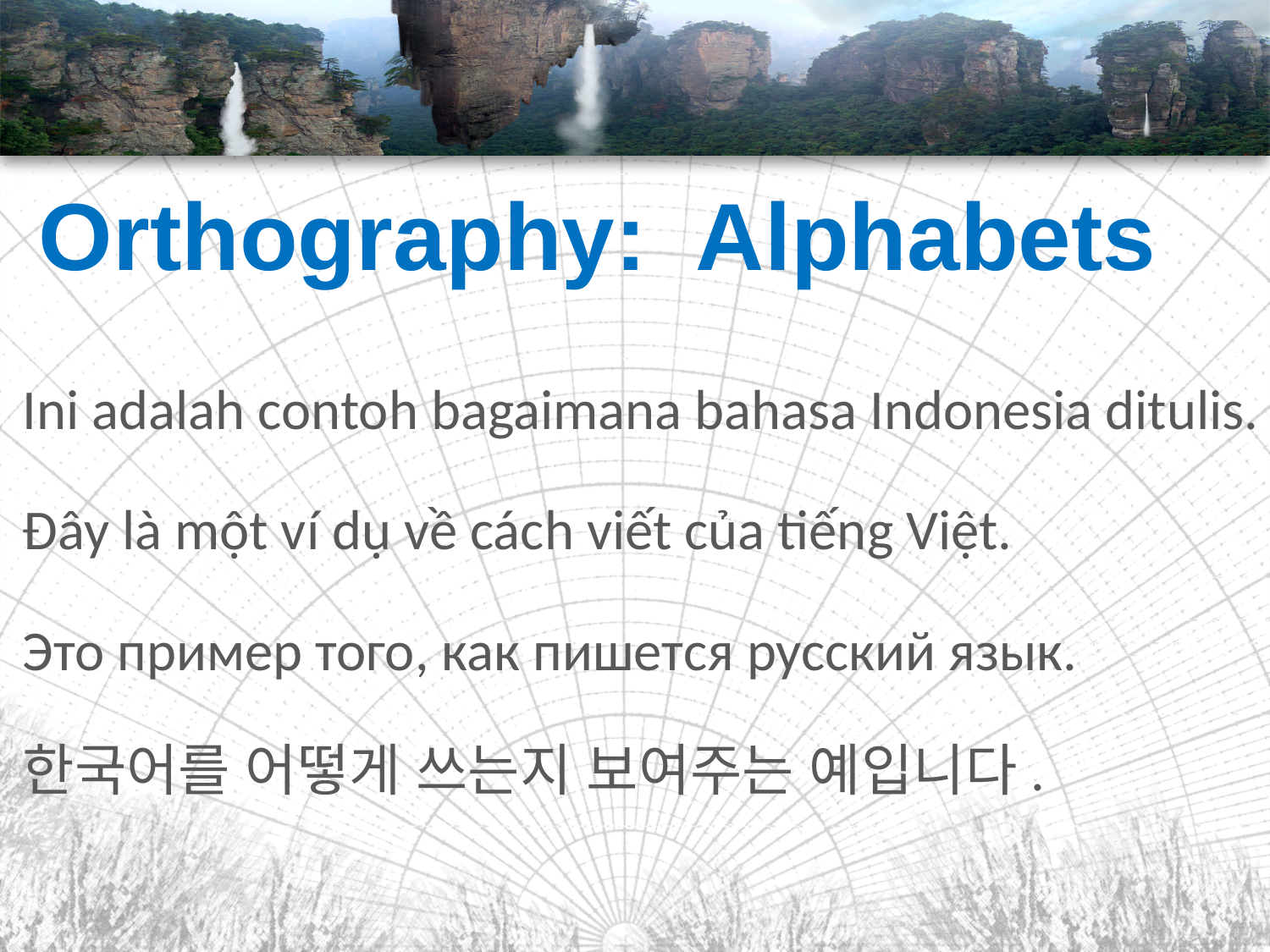

# Orthography:  Alphabets
Ini adalah contoh bagaimana bahasa Indonesia ditulis.
Đây là một ví dụ về cách viết của tiếng Việt.
Это пример того, как пишется русский язык.
한국어를 어떻게 쓰는지 보여주는 예입니다.